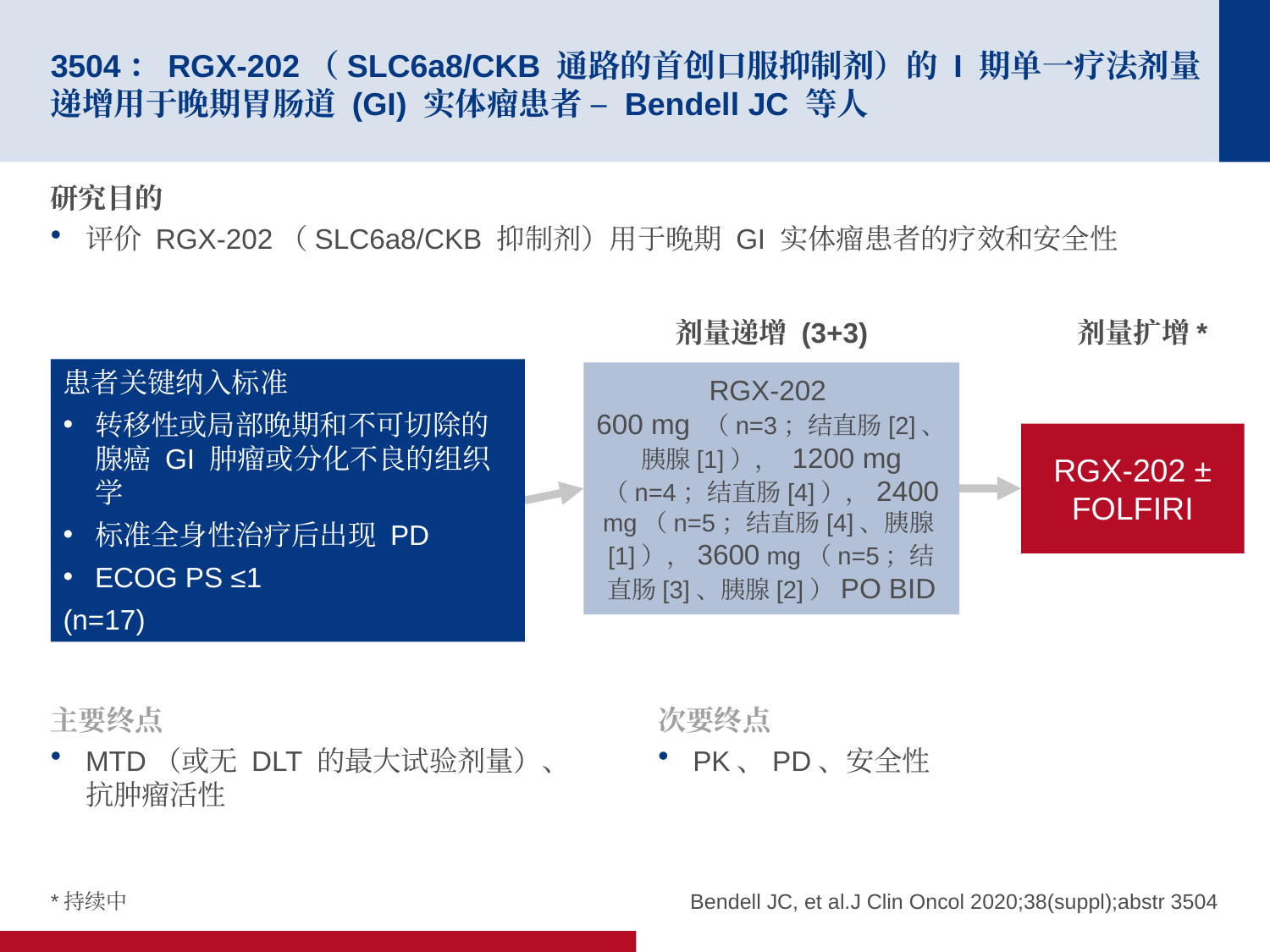

# 3504：RGX-202（SLC6a8/CKB 通路的首创口服抑制剂）的 I 期单一疗法剂量递增用于晚期胃肠道 (GI) 实体瘤患者 – Bendell JC 等人
研究目的
评价 RGX-202（SLC6a8/CKB 抑制剂）用于晚期 GI 实体瘤患者的疗效和安全性
剂量递增 (3+3)
剂量扩增*
患者关键纳入标准
转移性或局部晚期和不可切除的腺癌 GI 肿瘤或分化不良的组织学
标准全身性治疗后出现 PD
ECOG PS ≤1
(n=17)
RGX-202
600 mg （n=3；结直肠[2]、胰腺[1]）， 1200 mg （n=4；结直肠[4]），2400 mg（n=5；结直肠[4]、胰腺[1]），3600 mg（n=5；结直肠[3]、胰腺[2]）PO BID
RGX-202 ± FOLFIRI
主要终点
MTD（或无 DLT 的最大试验剂量）、
抗肿瘤活性

次要终点
PK、PD、安全性
*持续中
Bendell JC, et al.J Clin Oncol 2020;38(suppl);abstr 3504